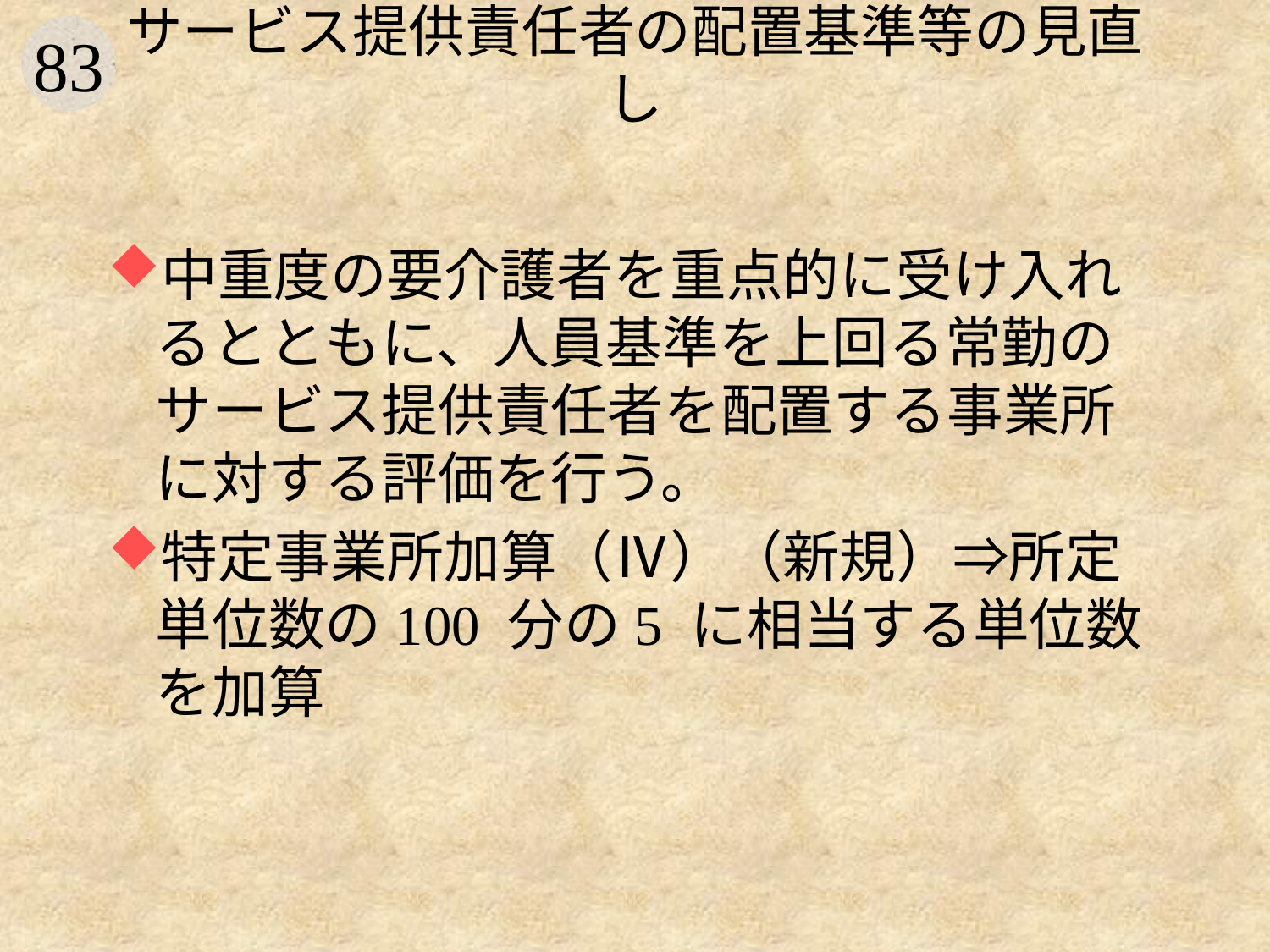

# サービス提供責任者の配置基準等の見直し
中重度の要介護者を重点的に受け入れるとともに、人員基準を上回る常勤のサービス提供責任者を配置する事業所に対する評価を行う。
特定事業所加算（Ⅳ）（新規）⇒所定単位数の100 分の5 に相当する単位数を加算